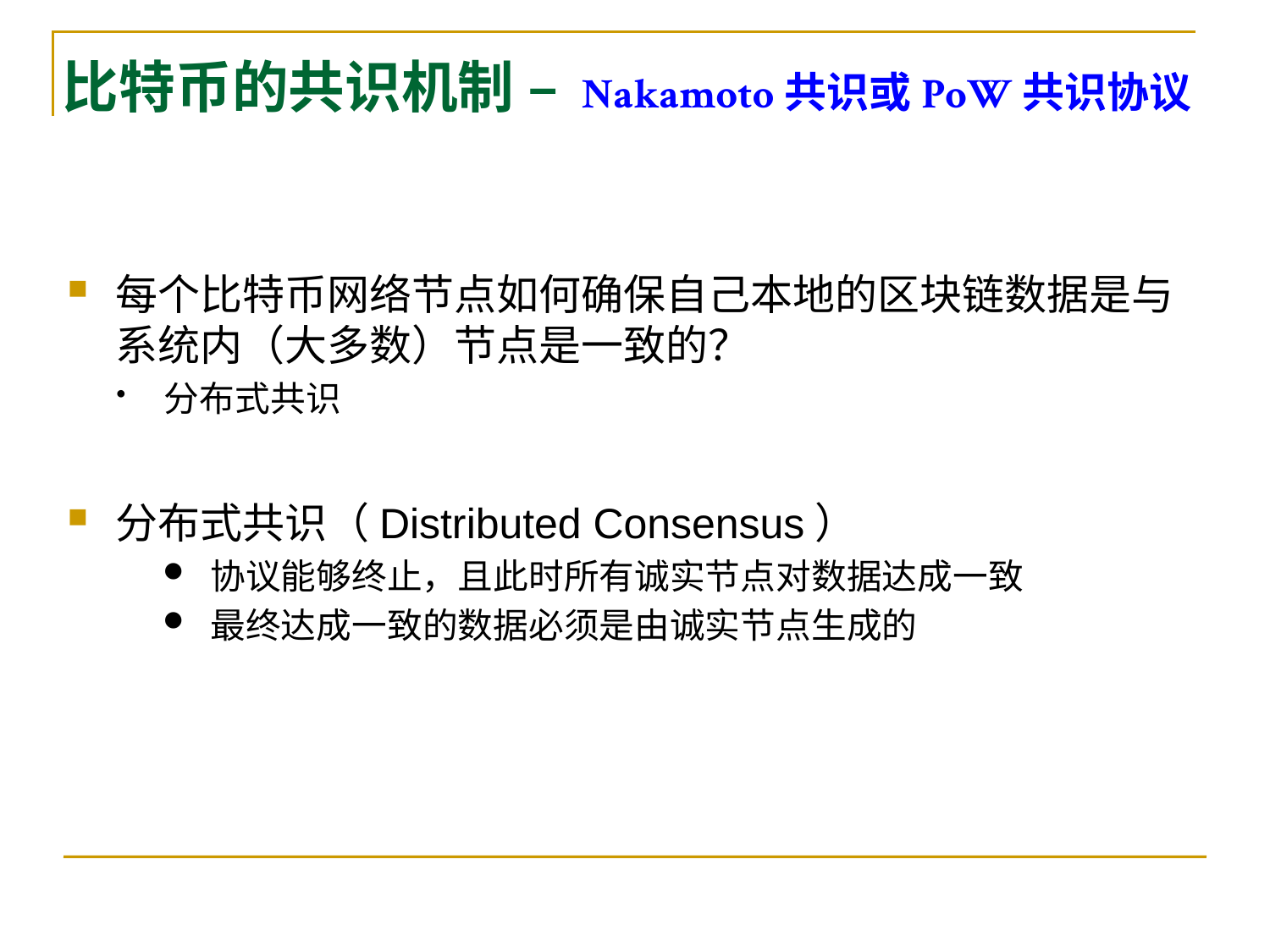

比特币的共识机制 – Nakamoto共识或PoW共识协议
每个比特币网络节点如何确保自己本地的区块链数据是与系统内（大多数）节点是一致的？
分布式共识

分布式共识（Distributed Consensus）
协议能够终止，且此时所有诚实节点对数据达成一致
最终达成一致的数据必须是由诚实节点生成的